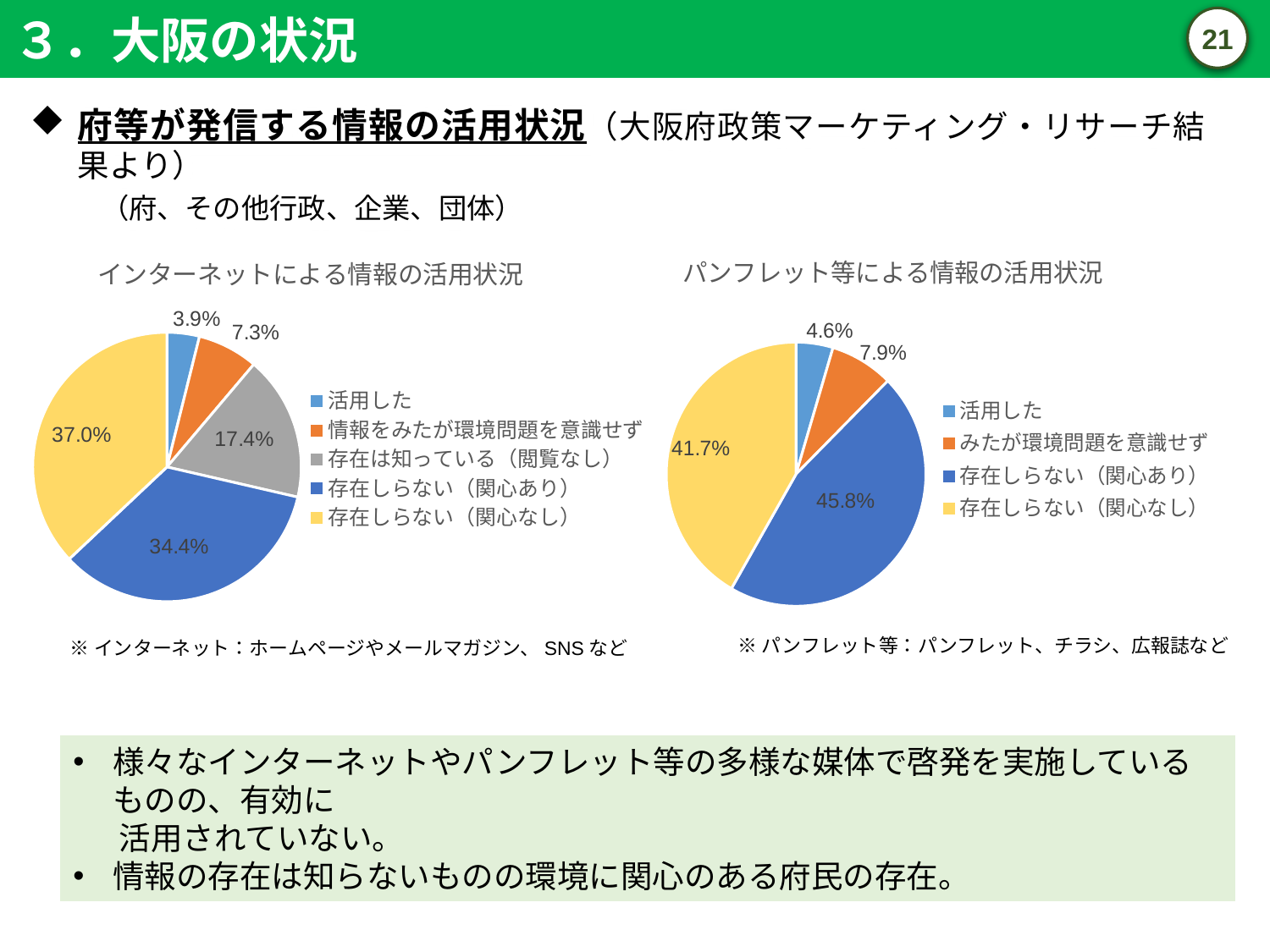

３．大阪の状況
21
府等が発信する情報の活用状況（大阪府政策マーケティング・リサーチ結果より）
　　（府、その他行政、企業、団体）

### Chart: パンフレット等による情報の活用状況

| Category |  |
|---|---|
| 活用した | 0.046 |
| みたが環境問題を意識せず | 0.079 |
| 存在しらない（関心あり） | 0.458 |
| 存在しらない（関心なし） | 0.417 |

### Chart: インターネットによる情報の活用状況

| Category |  |
|---|---|
| 活用した | 0.039 |
| 情報をみたが環境問題を意識せず | 0.073 |
| 存在は知っている（閲覧なし） | 0.174 |
| 存在しらない（関心あり） | 0.344 |
| 存在しらない（関心なし） | 0.37 |
※パンフレット等：パンフレット、チラシ、広報誌など
※インターネット：ホームページやメールマガジン、SNSなど
様々なインターネットやパンフレット等の多様な媒体で啓発を実施しているものの、有効に
　  活用されていない。
情報の存在は知らないものの環境に関心のある府民の存在。